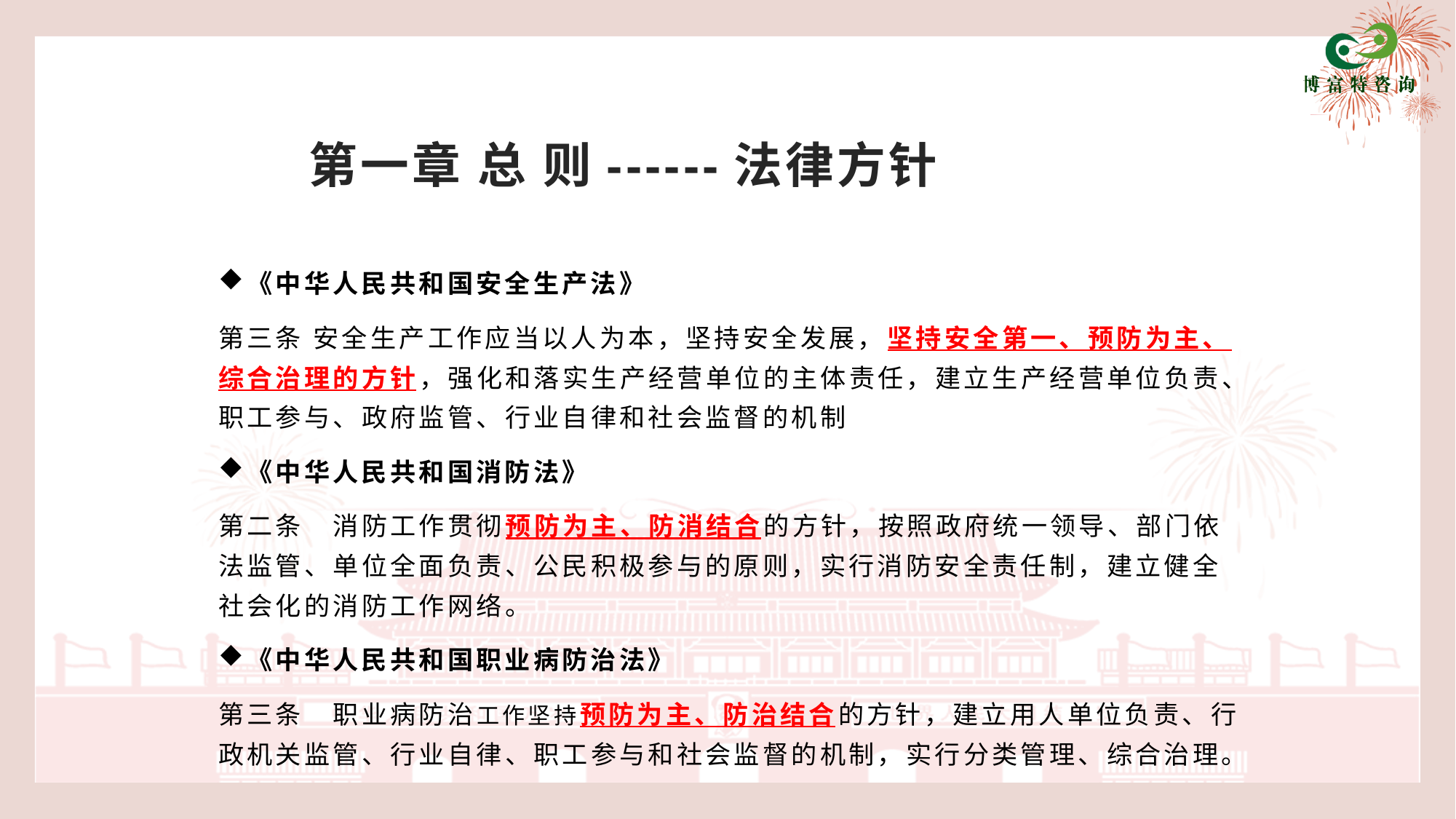

# 第一章 总 则------法律方针
《中华人民共和国安全生产法》
第三条 安全生产工作应当以人为本，坚持安全发展，坚持安全第一、预防为主、综合治理的方针，强化和落实生产经营单位的主体责任，建立生产经营单位负责、职工参与、政府监管、行业自律和社会监督的机制
《中华人民共和国消防法》
第二条　消防工作贯彻预防为主、防消结合的方针，按照政府统一领导、部门依法监管、单位全面负责、公民积极参与的原则，实行消防安全责任制，建立健全社会化的消防工作网络。
《中华人民共和国职业病防治法》
第三条　职业病防治工作坚持预防为主、防治结合的方针，建立用人单位负责、行政机关监管、行业自律、职工参与和社会监督的机制，实行分类管理、综合治理。